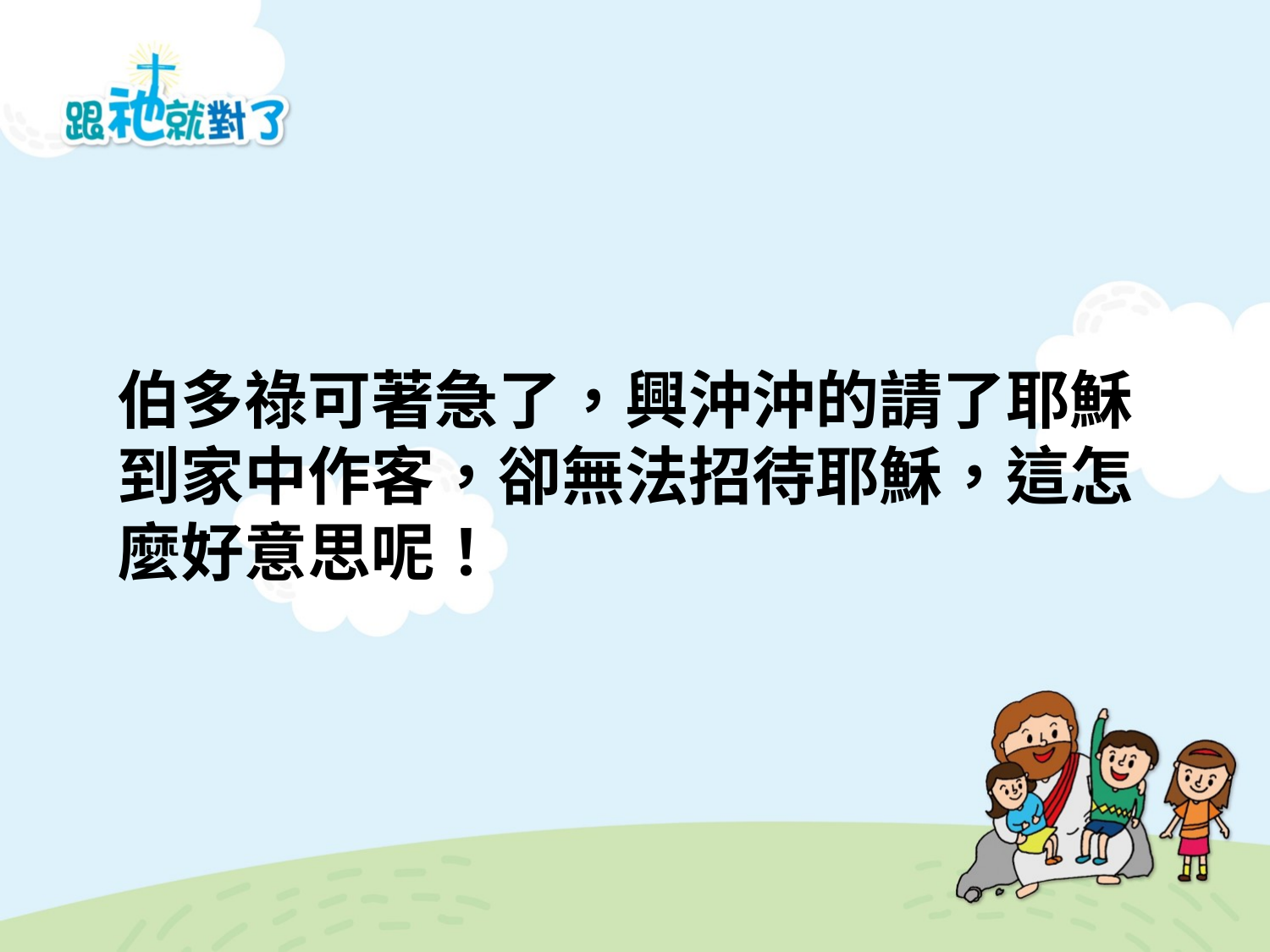

伯多祿可著急了，興沖沖的請了耶穌到家中作客，卻無法招待耶穌，這怎麼好意思呢！